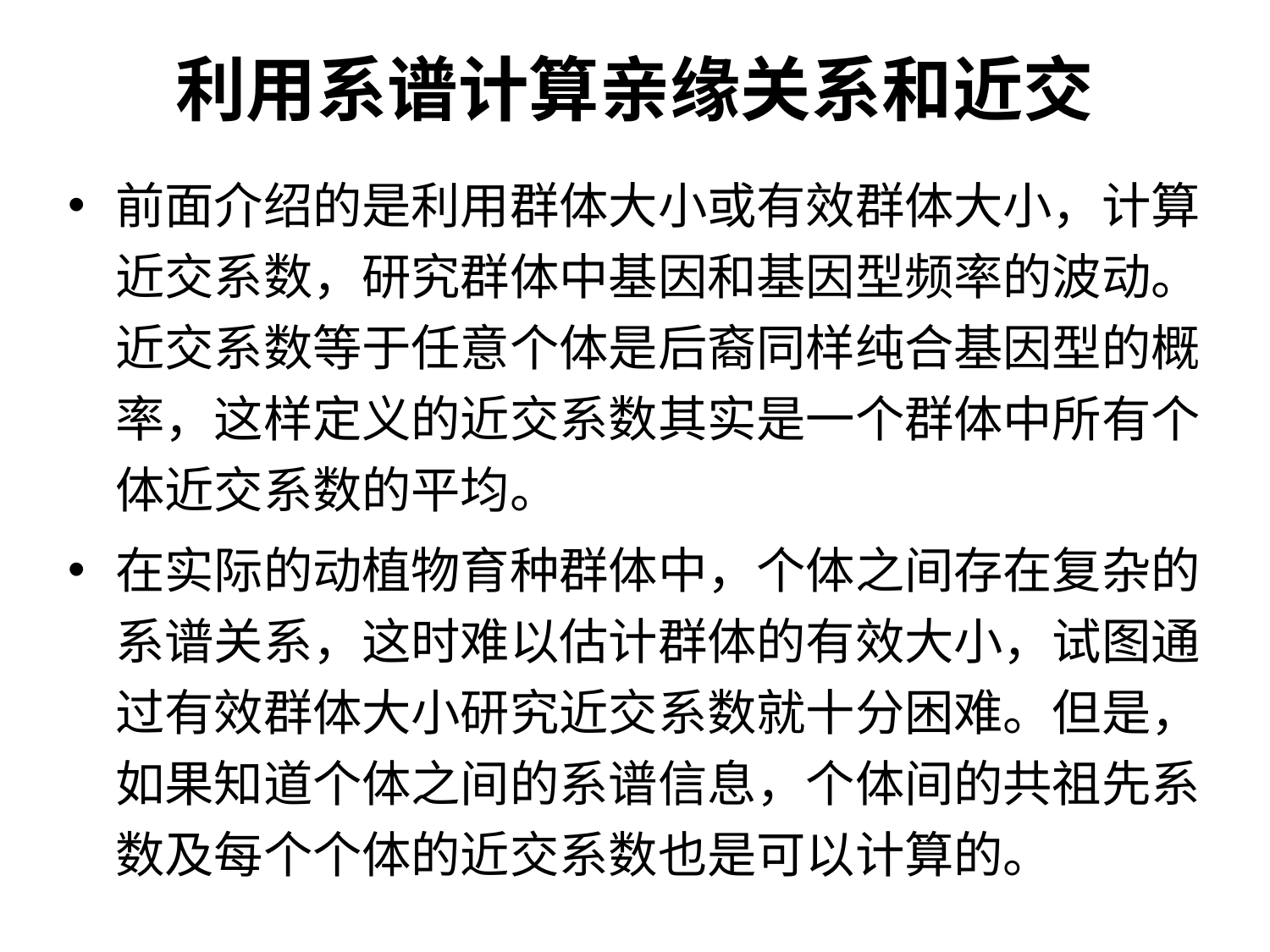

# 利用系谱计算亲缘关系和近交
前面介绍的是利用群体大小或有效群体大小，计算近交系数，研究群体中基因和基因型频率的波动。近交系数等于任意个体是后裔同样纯合基因型的概率，这样定义的近交系数其实是一个群体中所有个体近交系数的平均。
在实际的动植物育种群体中，个体之间存在复杂的系谱关系，这时难以估计群体的有效大小，试图通过有效群体大小研究近交系数就十分困难。但是，如果知道个体之间的系谱信息，个体间的共祖先系数及每个个体的近交系数也是可以计算的。